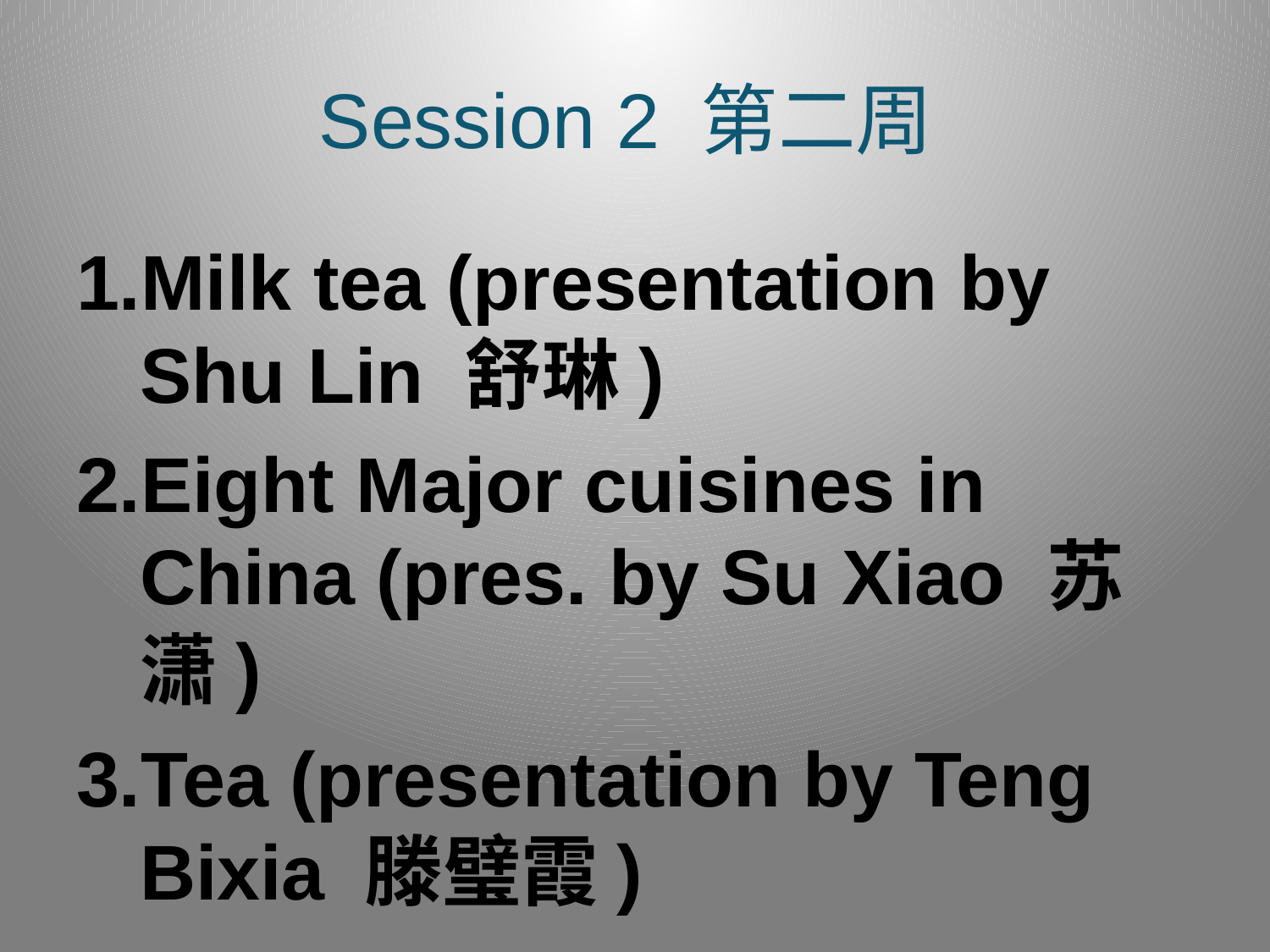

# Session 2 第二周
Milk tea (presentation by Shu Lin 舒琳)
Eight Major cuisines in China (pres. by Su Xiao 苏潇)
Tea (presentation by Teng Bixia 滕璧霞)